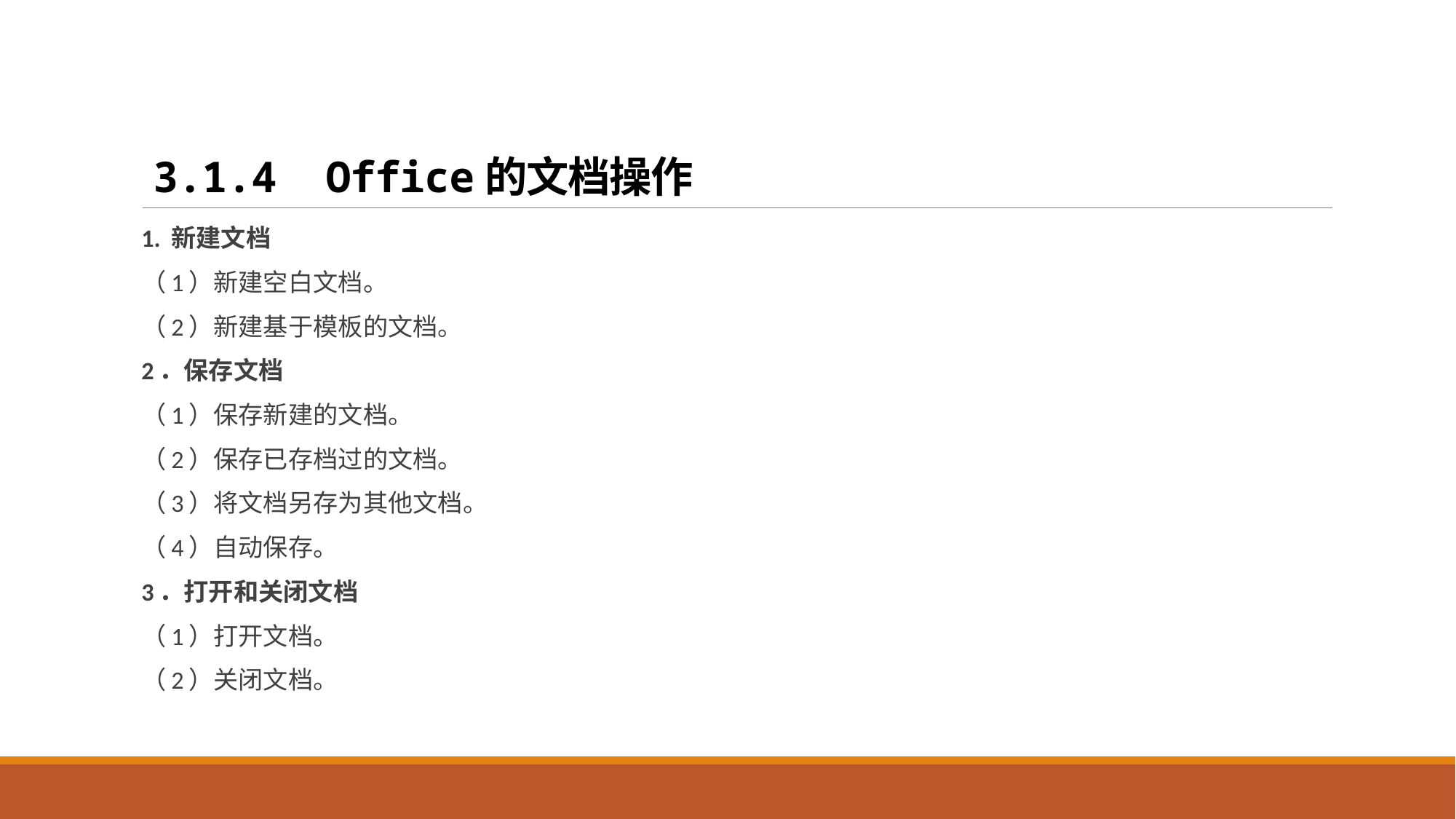

# 3.1.4  Office的文档操作
1. 新建文档
（1）新建空白文档。
（2）新建基于模板的文档。
2．保存文档
（1）保存新建的文档。
（2）保存已存档过的文档。
（3）将文档另存为其他文档。
（4）自动保存。
3．打开和关闭文档
（1）打开文档。
（2）关闭文档。